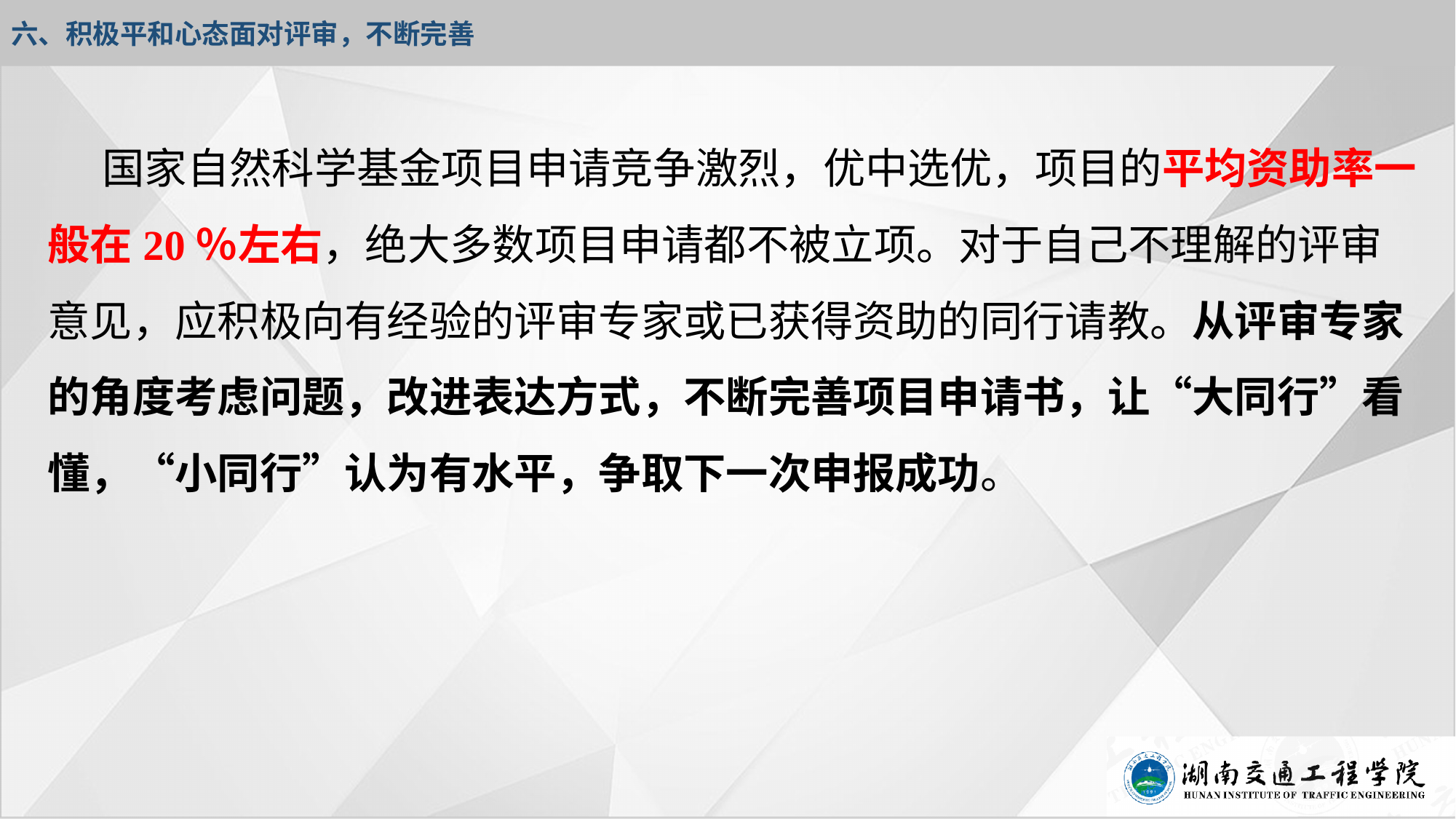

六、积极平和心态面对评审，不断完善
国家自然科学基金项目申请竞争激烈，优中选优，项目的平均资助率一般在20％左右，绝大多数项目申请都不被立项。对于自己不理解的评审意见，应积极向有经验的评审专家或已获得资助的同行请教。从评审专家的角度考虑问题，改进表达方式，不断完善项目申请书，让“大同行”看懂，“小同行”认为有水平，争取下一次申报成功。